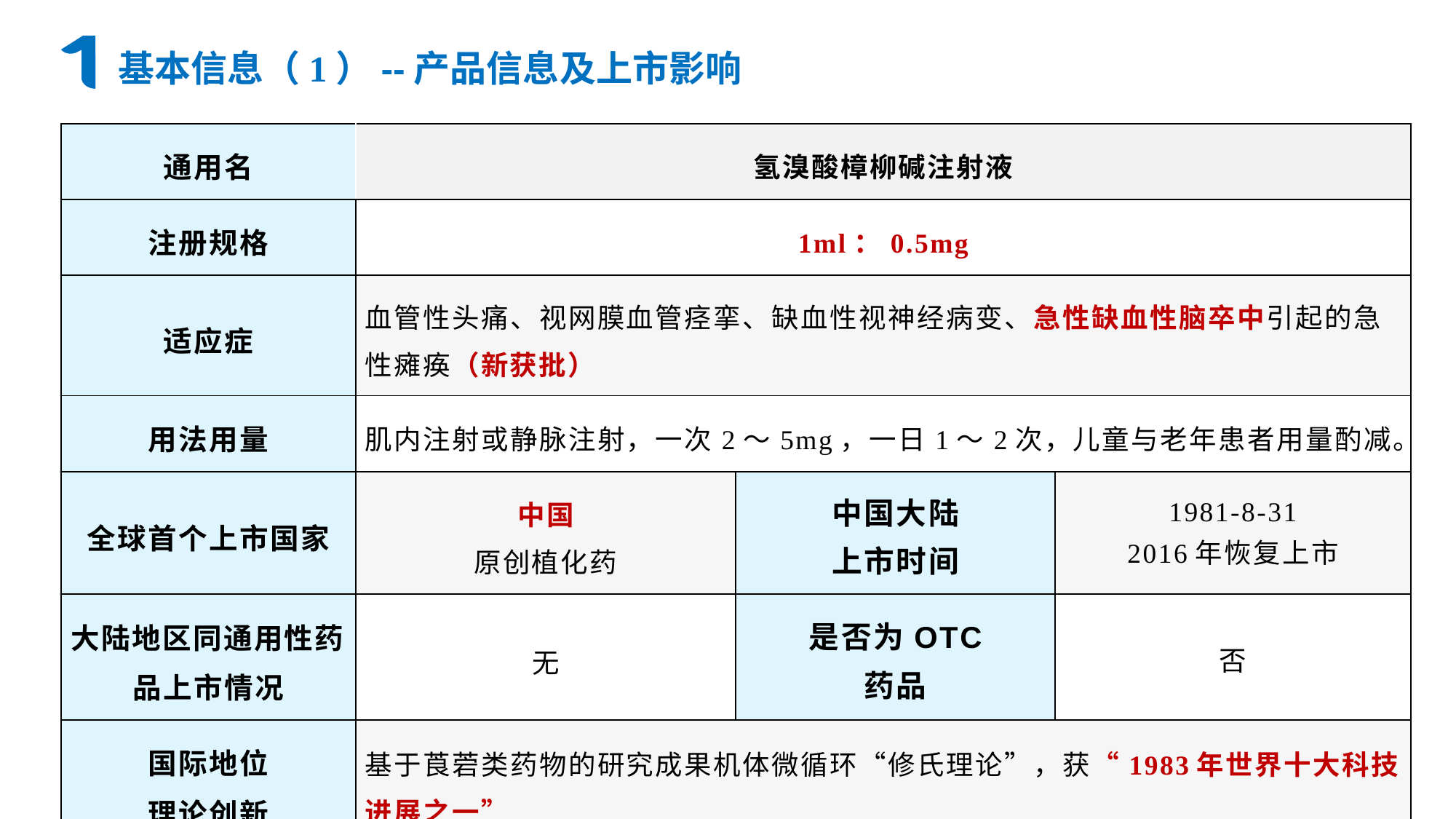

基本信息（1）--产品信息及上市影响

| 通用名 | 氢溴酸樟柳碱注射液 |  |  |
| --- | --- | --- | --- |
| 注册规格 | 1ml：0.5mg |  |  |
| 适应症 | 血管性头痛、视网膜血管痉挛、缺血性视神经病变、急性缺血性脑卒中引起的急性瘫痪（新获批） |  |  |
| 用法用量 | 肌内注射或静脉注射，一次2～5mg，一日1～2次，儿童与老年患者用量酌减。 |  |  |
| 全球首个上市国家 | 中国 原创植化药 | 中国大陆 上市时间 | 1981-8-31 2016年恢复上市 |
| 大陆地区同通用性药品上市情况 | 无 | 是否为OTC 药品 | 否 |
| 国际地位 理论创新 | 基于莨菪类药物的研究成果机体微循环“修氏理论”，获“1983年世界十大科技进展之一” |  |  |